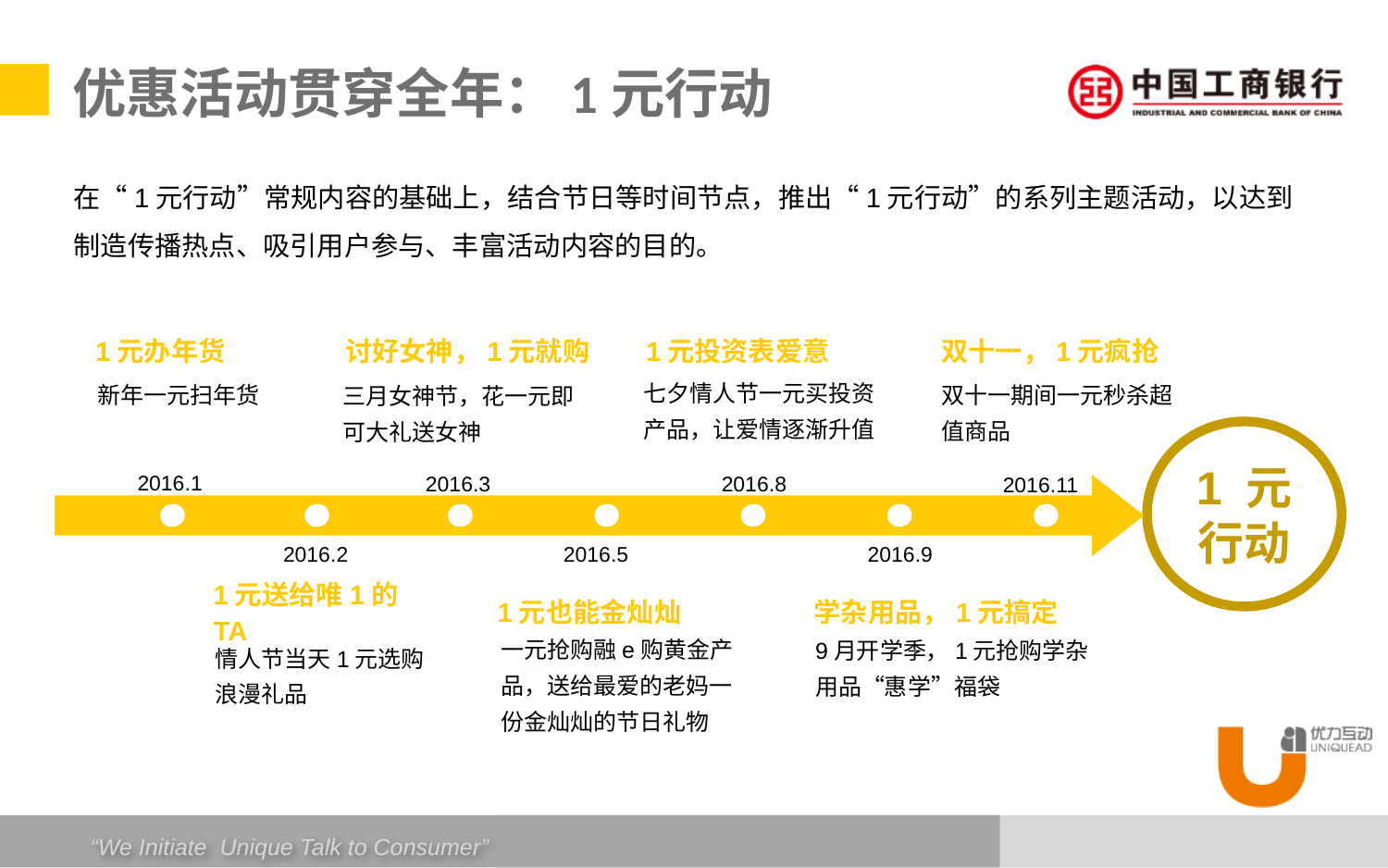

# 优惠活动贯穿全年：1元行动
在“1元行动”常规内容的基础上，结合节日等时间节点，推出“1元行动”的系列主题活动，以达到制造传播热点、吸引用户参与、丰富活动内容的目的。
1元办年货
讨好女神，1元就购
1元投资表爱意
双十一，1元疯抢
新年一元扫年货
七夕情人节一元买投资产品，让爱情逐渐升值
双十一期间一元秒杀超值商品
三月女神节，花一元即可大礼送女神
1 元
行动
2016.1
2016.3
2016.8
2016.11

2016.2
2016.5
2016.9
1元送给唯1的TA
1元也能金灿灿
学杂用品，1元搞定
9月开学季，1元抢购学杂用品“惠学”福袋
情人节当天1元选购浪漫礼品
一元抢购融e购黄金产品，送给最爱的老妈一份金灿灿的节日礼物